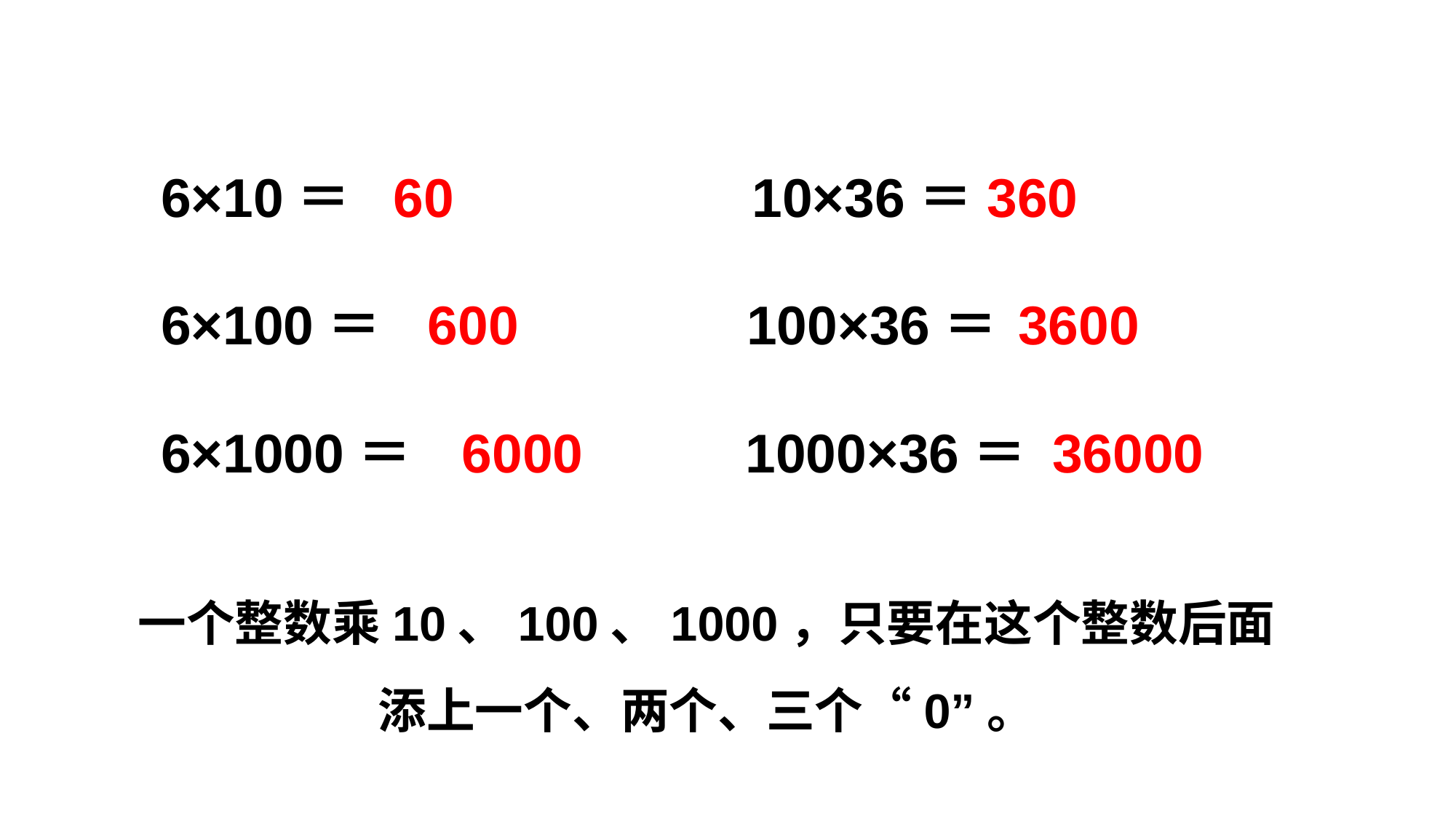

6×10＝
60
10×36＝
360
6×100＝
600
100×36＝
3600
6×1000＝
6000
1000×36＝
36000
一个整数乘10、100、1000，只要在这个整数后面
添上一个、两个、三个“0”。